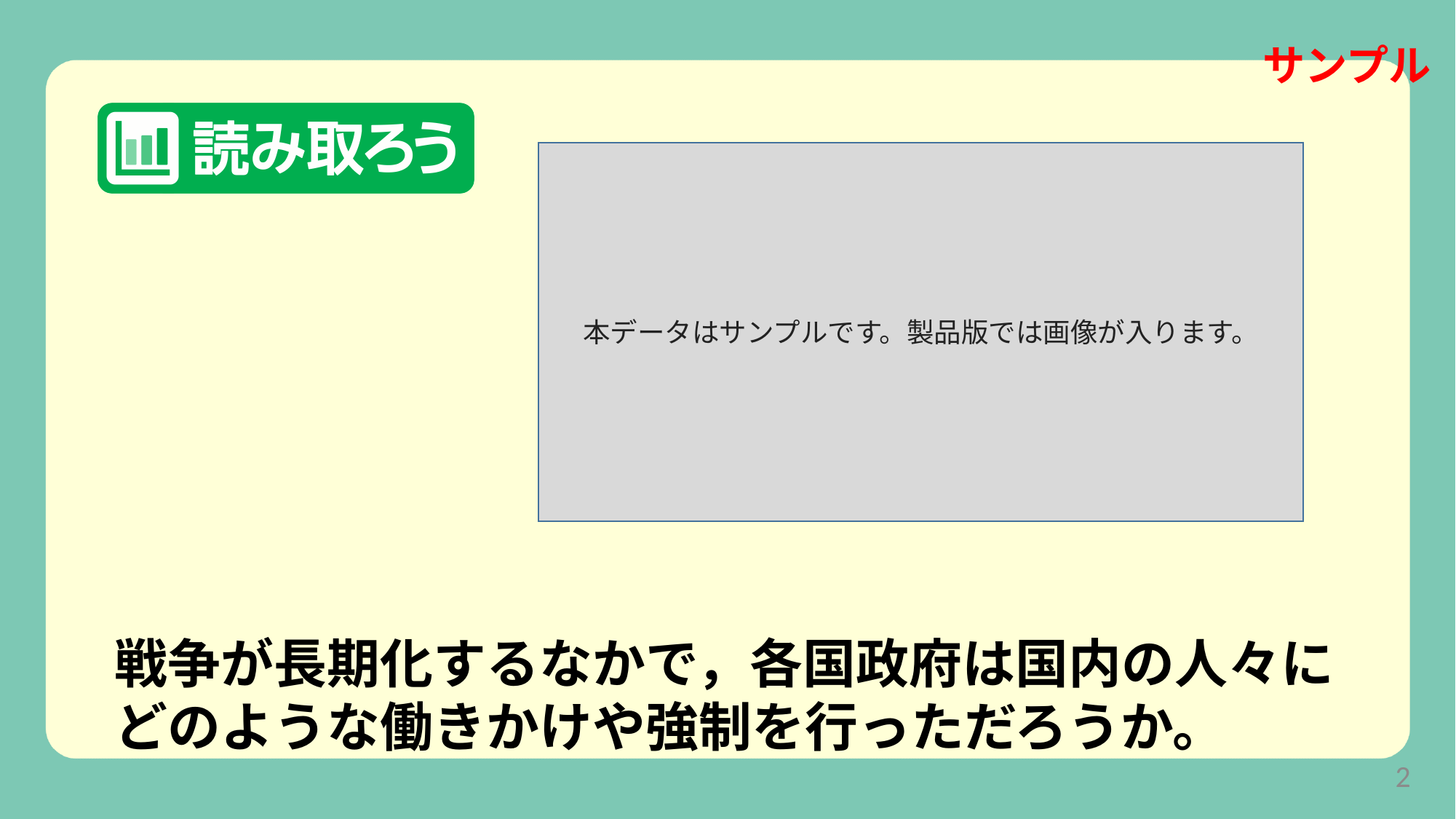

サンプル

本データはサンプルです。製品版では画像が入ります。
戦争が長期化するなかで，各国政府は国内の人々にどのような働きかけや強制を行っただろうか。